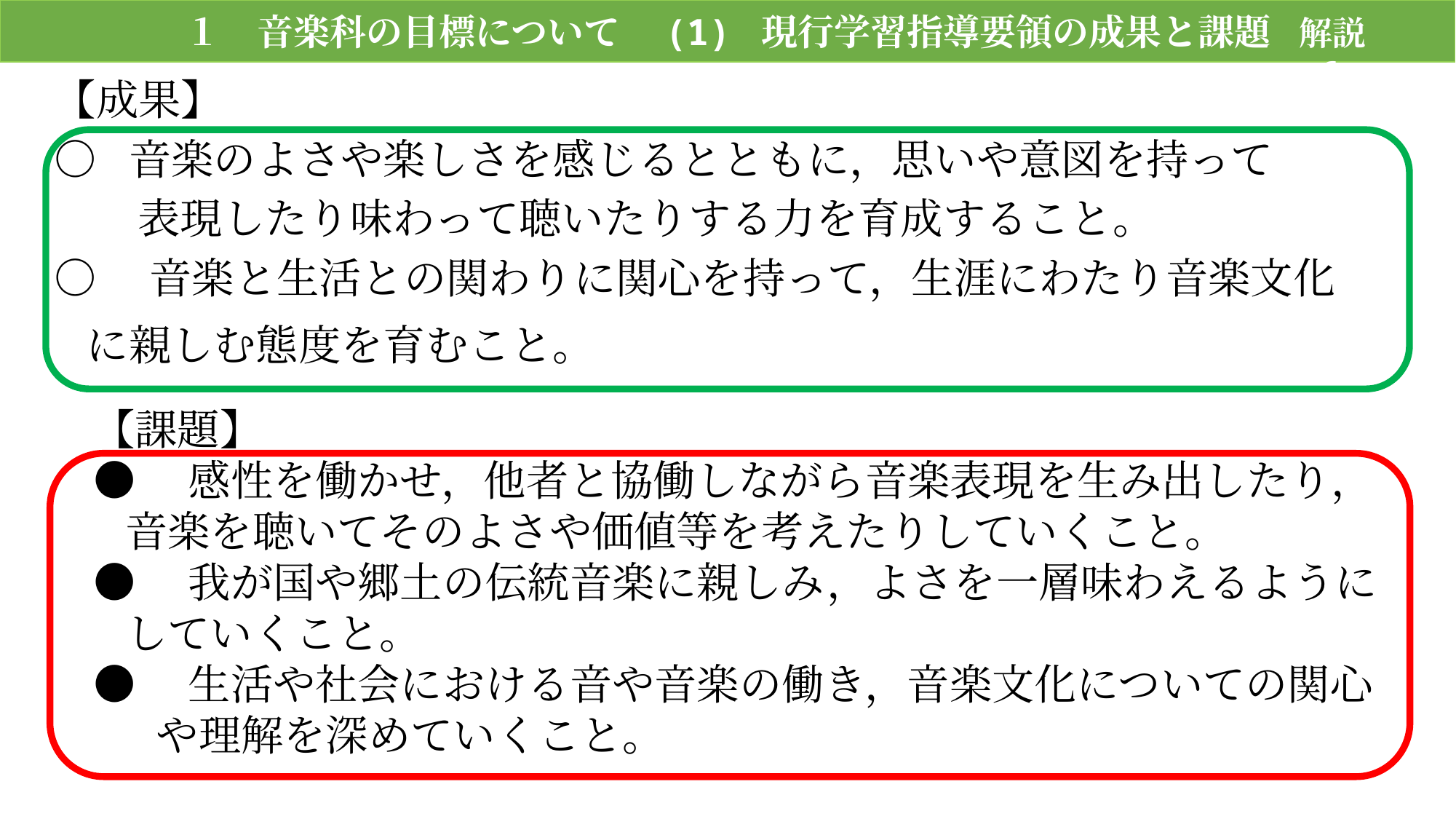

１　音楽科の目標について　(1) 現行学習指導要領の成果と課題
解説　p6
   【成果】
    ○  音楽のよさや楽しさを感じるとともに，思いや意図を持って
　　　表現したり味わって聴いたりする力を育成すること。
    ○　音楽と生活との関わりに関心を持って，生涯にわたり音楽文化
      に親しむ態度を育むこと。

  【課題】
   ●　感性を働かせ，他者と協働しながら音楽表現を生み出したり，
     音楽を聴いてそのよさや価値等を考えたりしていくこと。
   ●　我が国や郷土の伝統音楽に親しみ，よさを一層味わえるように
     していくこと。
   ●　生活や社会における音や音楽の働き，音楽文化についての関心
　　 や理解を深めていくこと。